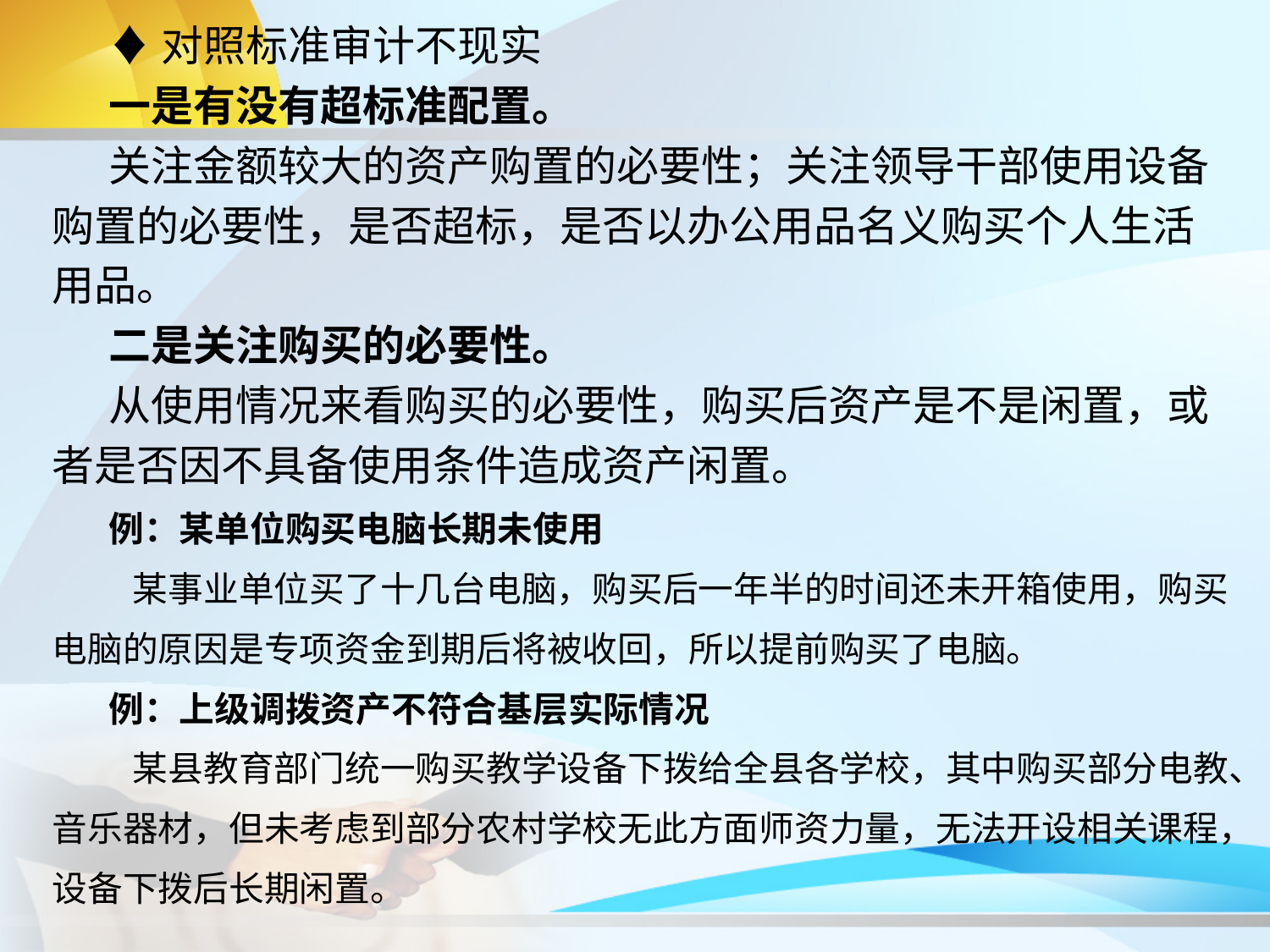

♦对照标准审计不现实
一是有没有超标准配置。
关注金额较大的资产购置的必要性；关注领导干部使用设备购置的必要性，是否超标，是否以办公用品名义购买个人生活用品。
二是关注购买的必要性。
从使用情况来看购买的必要性，购买后资产是不是闲置，或者是否因不具备使用条件造成资产闲置。
例：某单位购买电脑长期未使用
  某事业单位买了十几台电脑，购买后一年半的时间还未开箱使用，购买电脑的原因是专项资金到期后将被收回，所以提前购买了电脑。
例：上级调拨资产不符合基层实际情况
  某县教育部门统一购买教学设备下拨给全县各学校，其中购买部分电教、音乐器材，但未考虑到部分农村学校无此方面师资力量，无法开设相关课程，设备下拨后长期闲置。